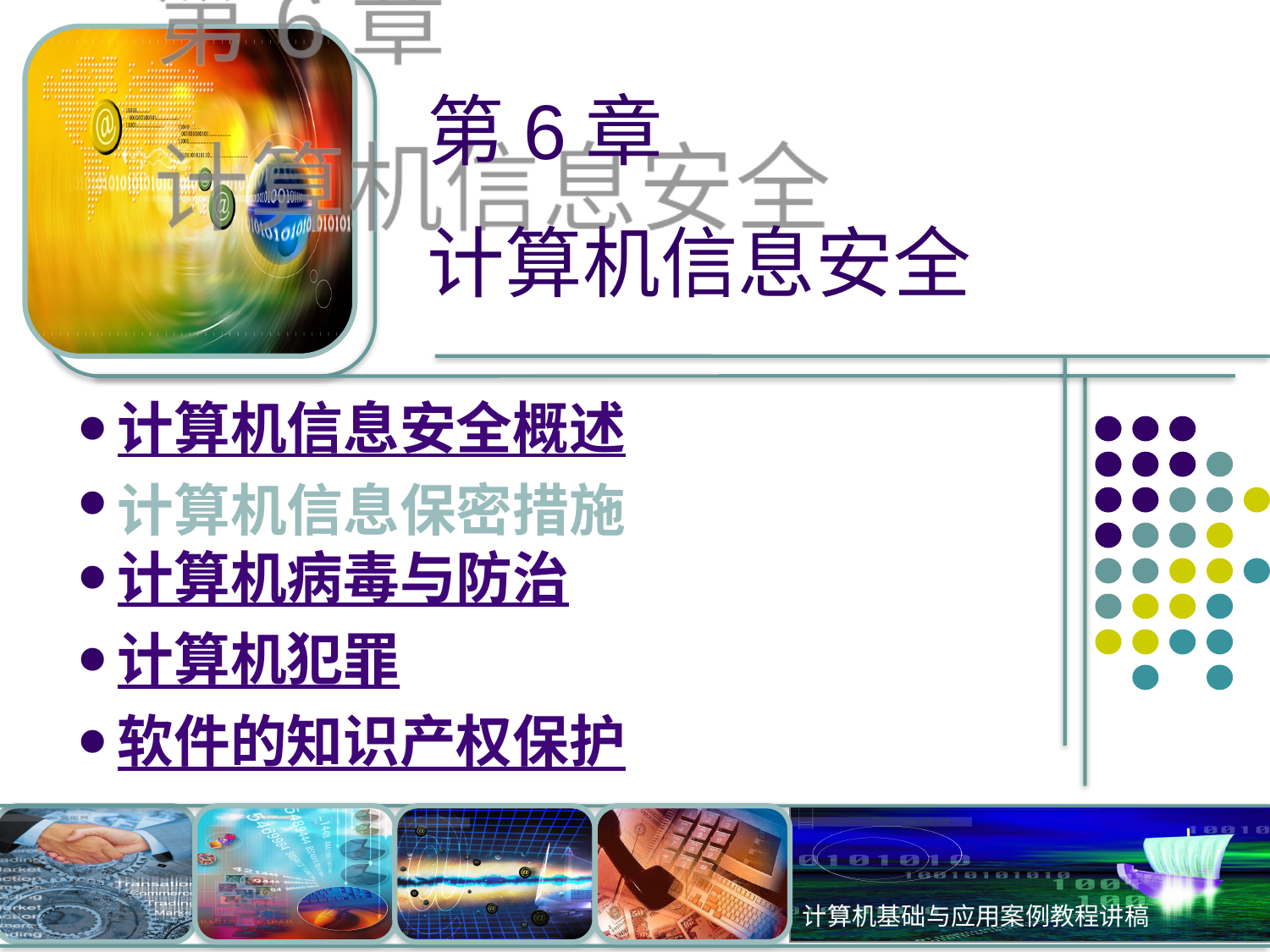

第6章
计算机信息安全
计算机信息安全概述
计算机信息保密措施
计算机病毒与防治
计算机犯罪
软件的知识产权保护